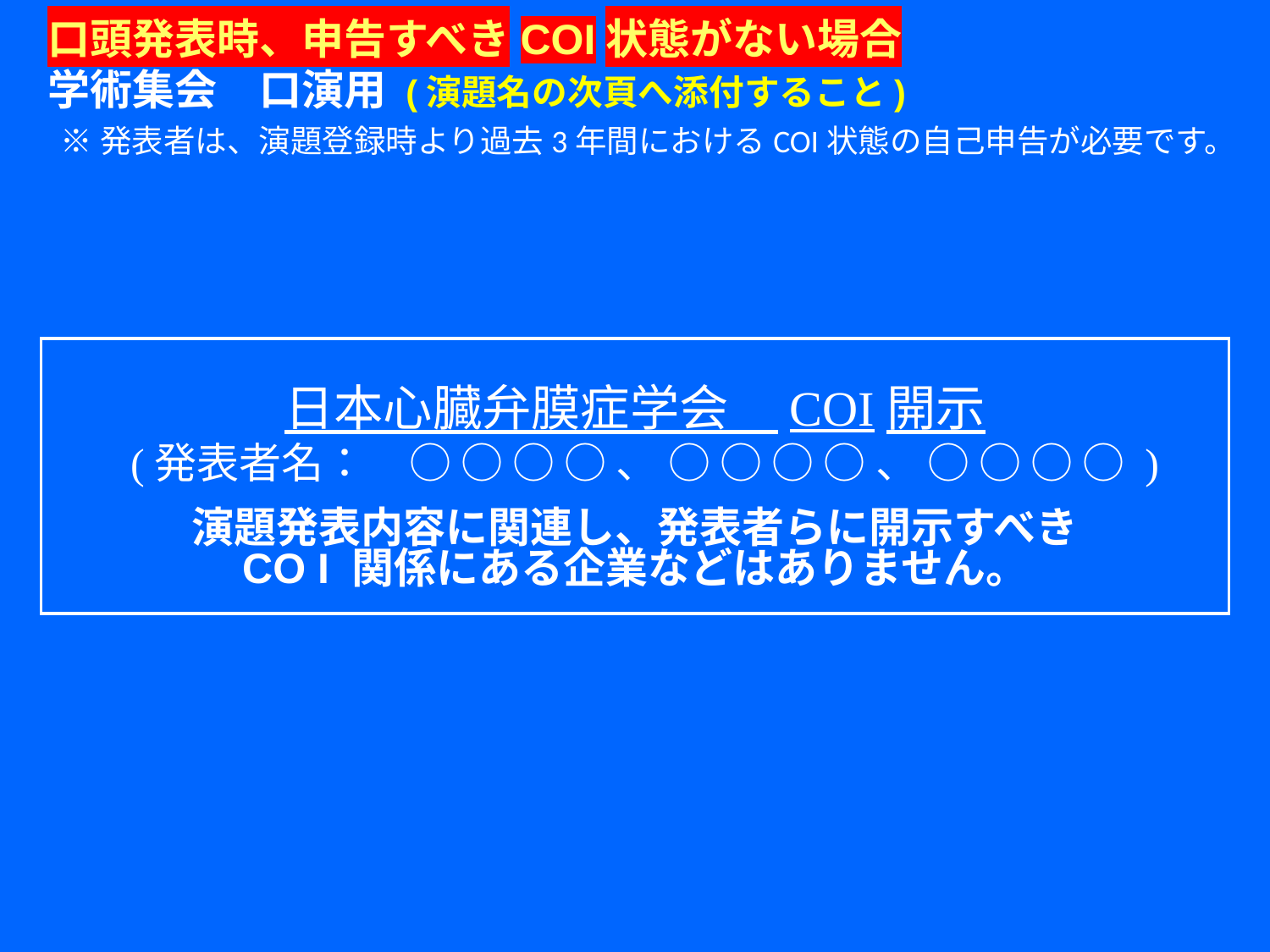

口頭発表時、申告すべきCOI状態がない場合
学術集会　口演用 (演題名の次頁へ添付すること)

※発表者は、演題登録時より過去3年間におけるCOI状態の自己申告が必要です。

日本心臓弁膜症学会　COI開示
 (発表者名：　○ ○ ○ ○ 、 ○ ○ ○ ○ 、 ○ ○ ○ ○ )

演題発表内容に関連し、発表者らに開示すべき
CO I 関係にある企業などはありません。